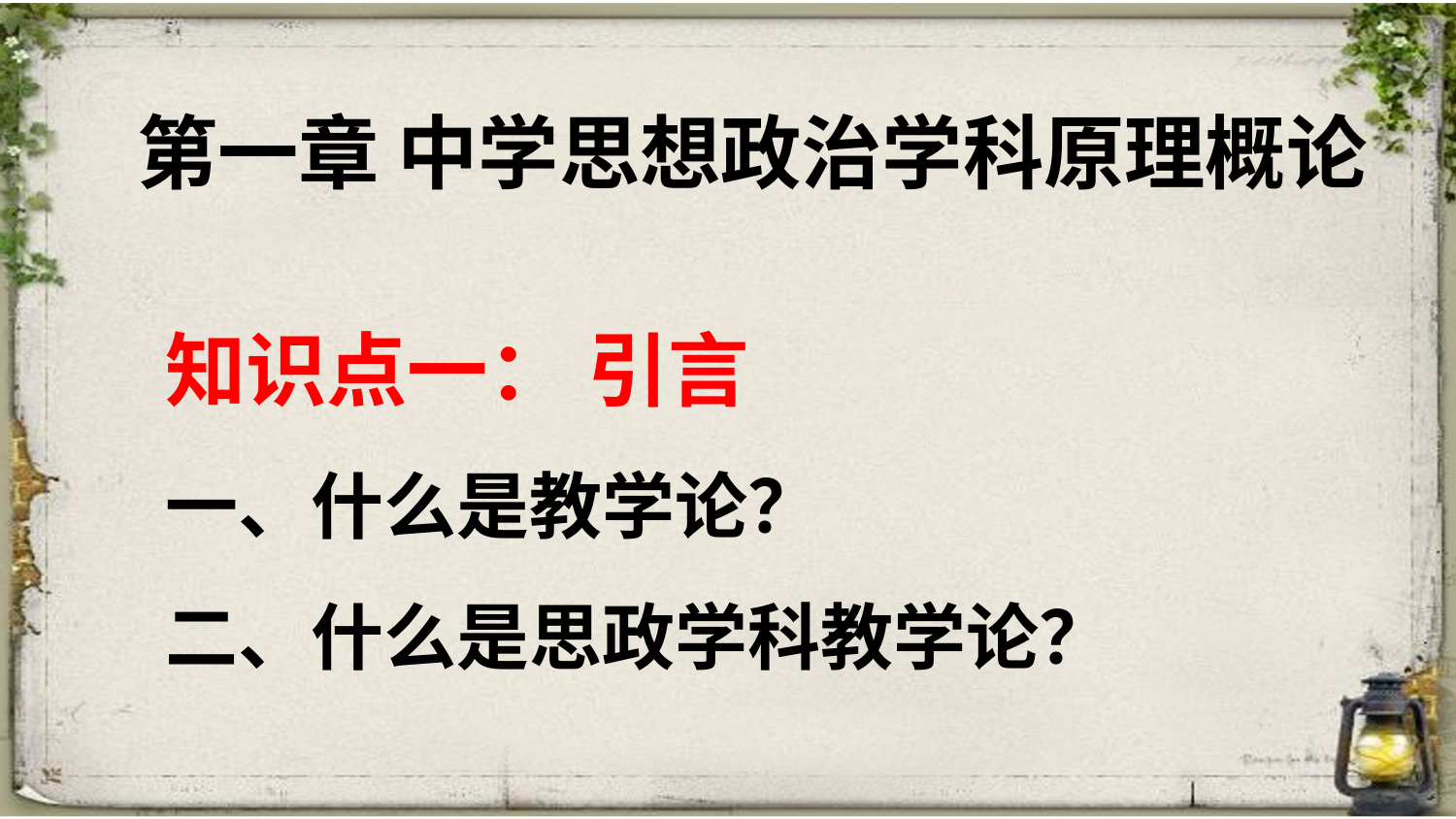

第一章 中学思想政治学科原理概论

知识点一： 引言
一、什么是教学论？
二、什么是思政学科教学论？